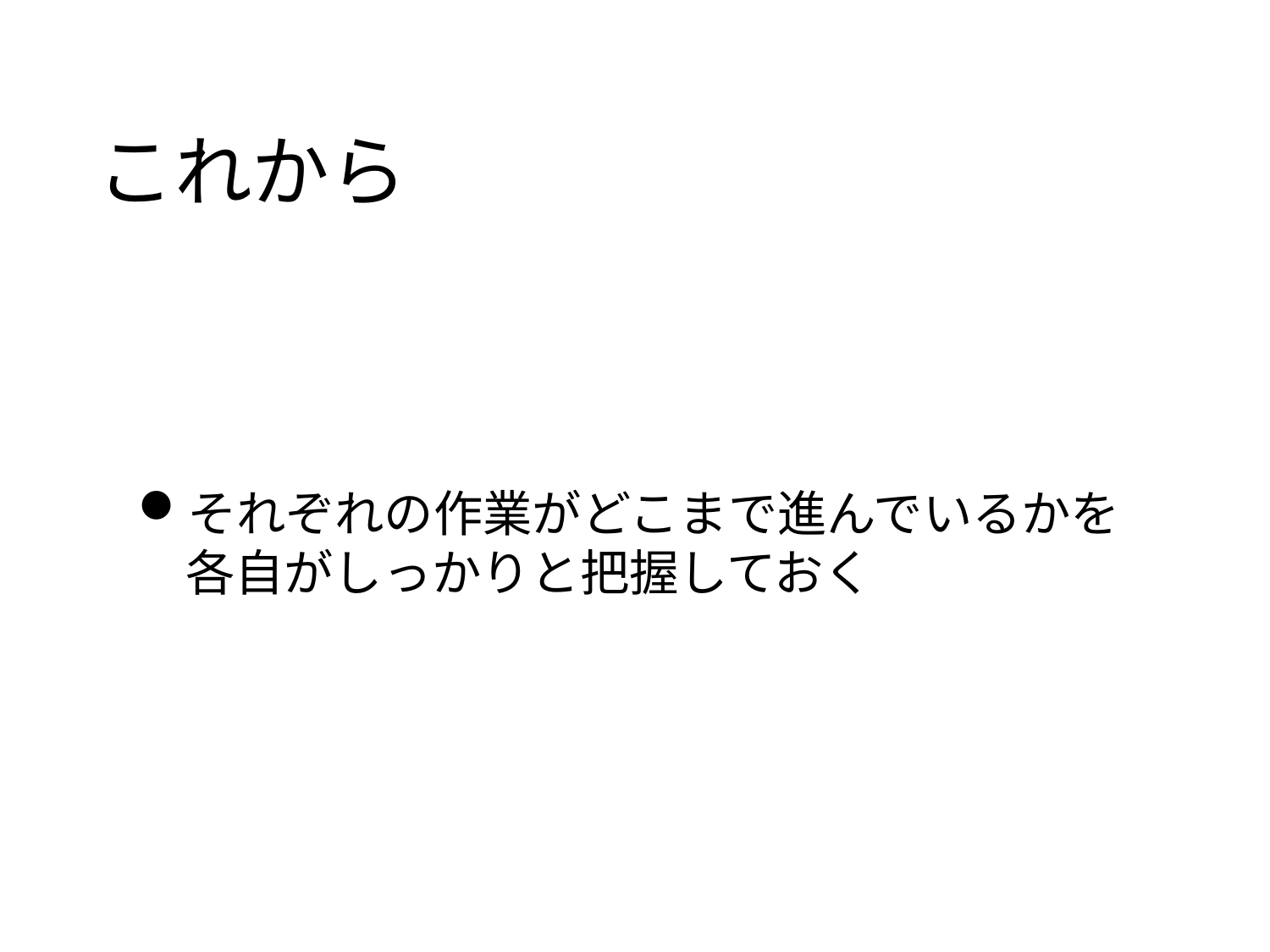

これから
それぞれの作業がどこまで進んでいるかを各自がしっかりと把握しておく